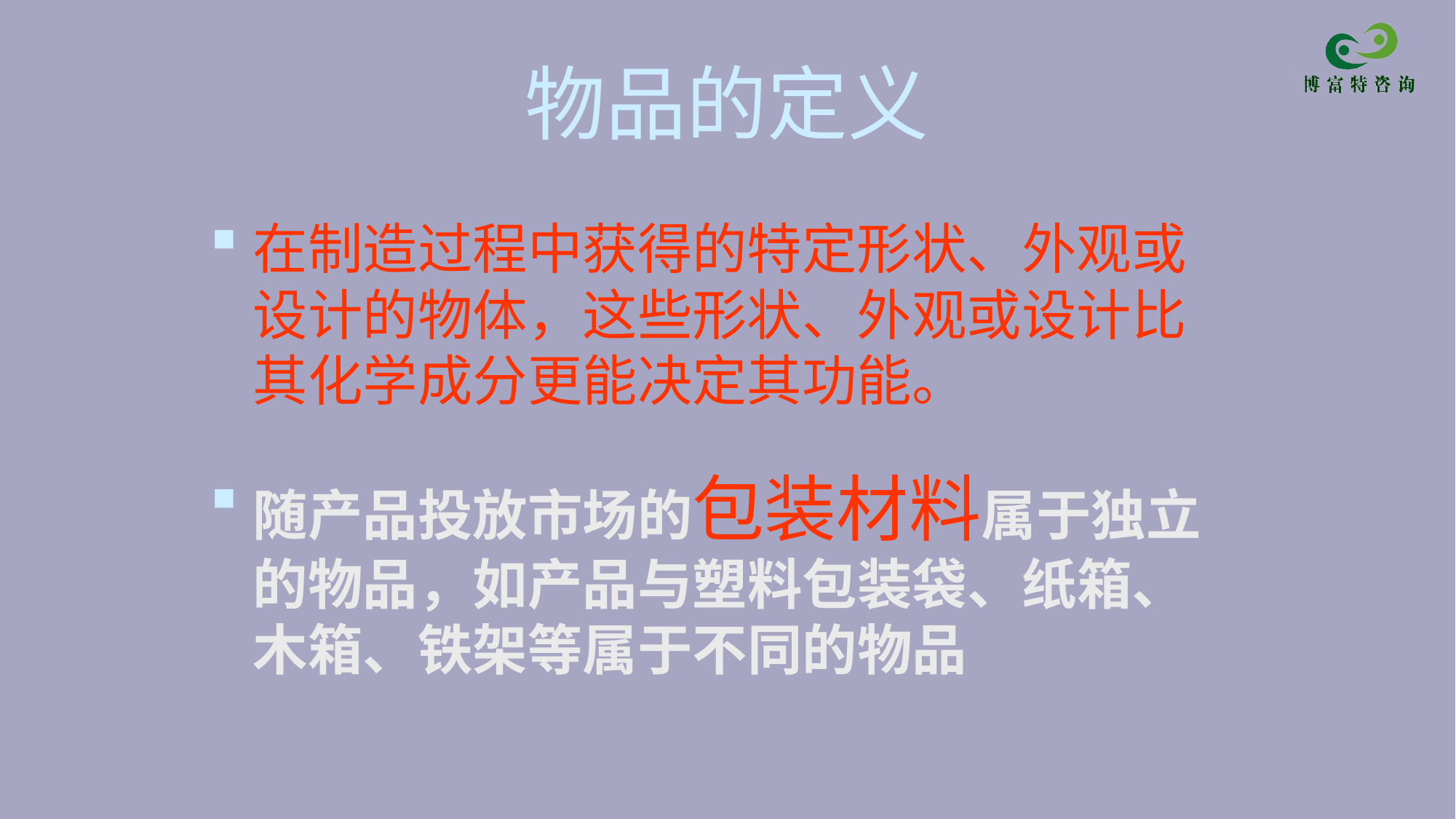

# 物品的定义
在制造过程中获得的特定形状、外观或设计的物体，这些形状、外观或设计比其化学成分更能决定其功能。
随产品投放市场的包装材料属于独立的物品，如产品与塑料包装袋、纸箱、木箱、铁架等属于不同的物品